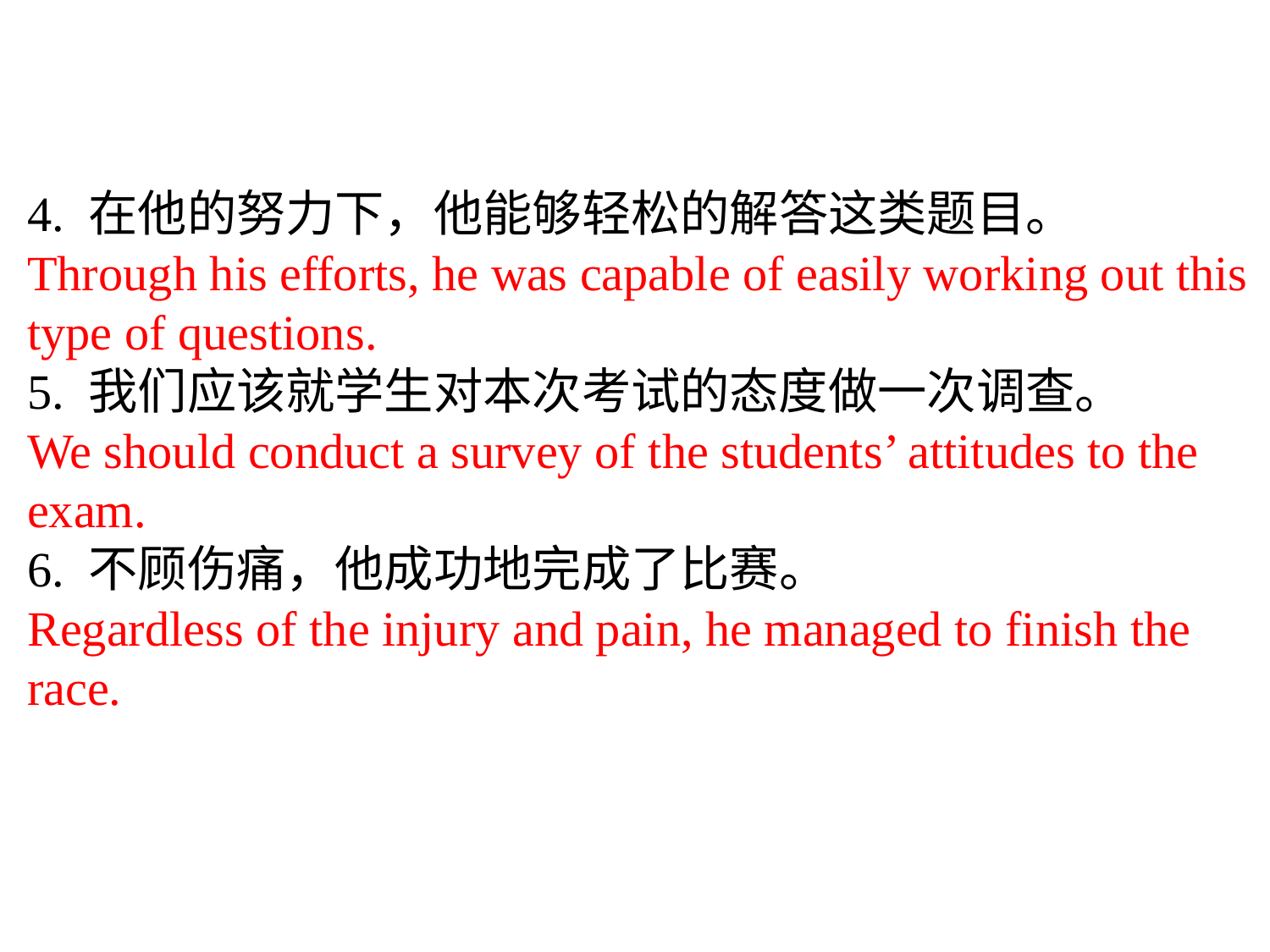

4. 在他的努力下，他能够轻松的解答这类题目。
Through his efforts, he was capable of easily working out this type of questions.
5. 我们应该就学生对本次考试的态度做一次调查。
We should conduct a survey of the students’ attitudes to the   exam.
6. 不顾伤痛，他成功地完成了比赛。
Regardless of the injury and pain, he managed to finish the race.